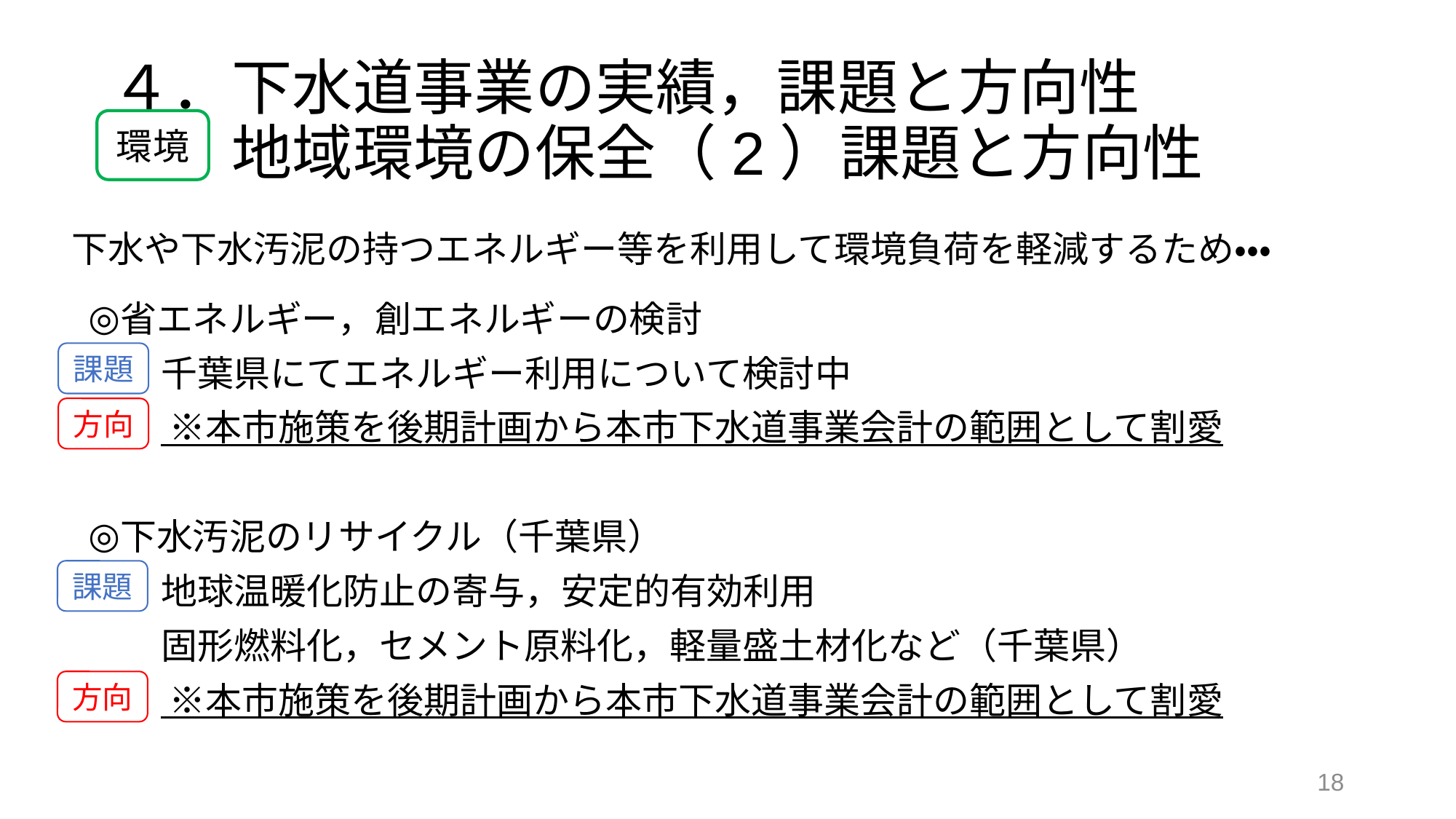

# ４．下水道事業の実績，課題と方向性 　　地域環境の保全（2）課題と方向性
環境
下水や下水汚泥の持つエネルギー等を利用して環境負荷を軽減するため・・・
省エネルギー，創エネルギーの検討
　　千葉県にてエネルギー利用について検討中
　　 ※本市施策を後期計画から本市下水道事業会計の範囲として割愛

下水汚泥のリサイクル（千葉県）
　　地球温暖化防止の寄与，安定的有効利用
　　固形燃料化，セメント原料化，軽量盛土材化など（千葉県）
　　 ※本市施策を後期計画から本市下水道事業会計の範囲として割愛
課題
方向
課題
方向
18